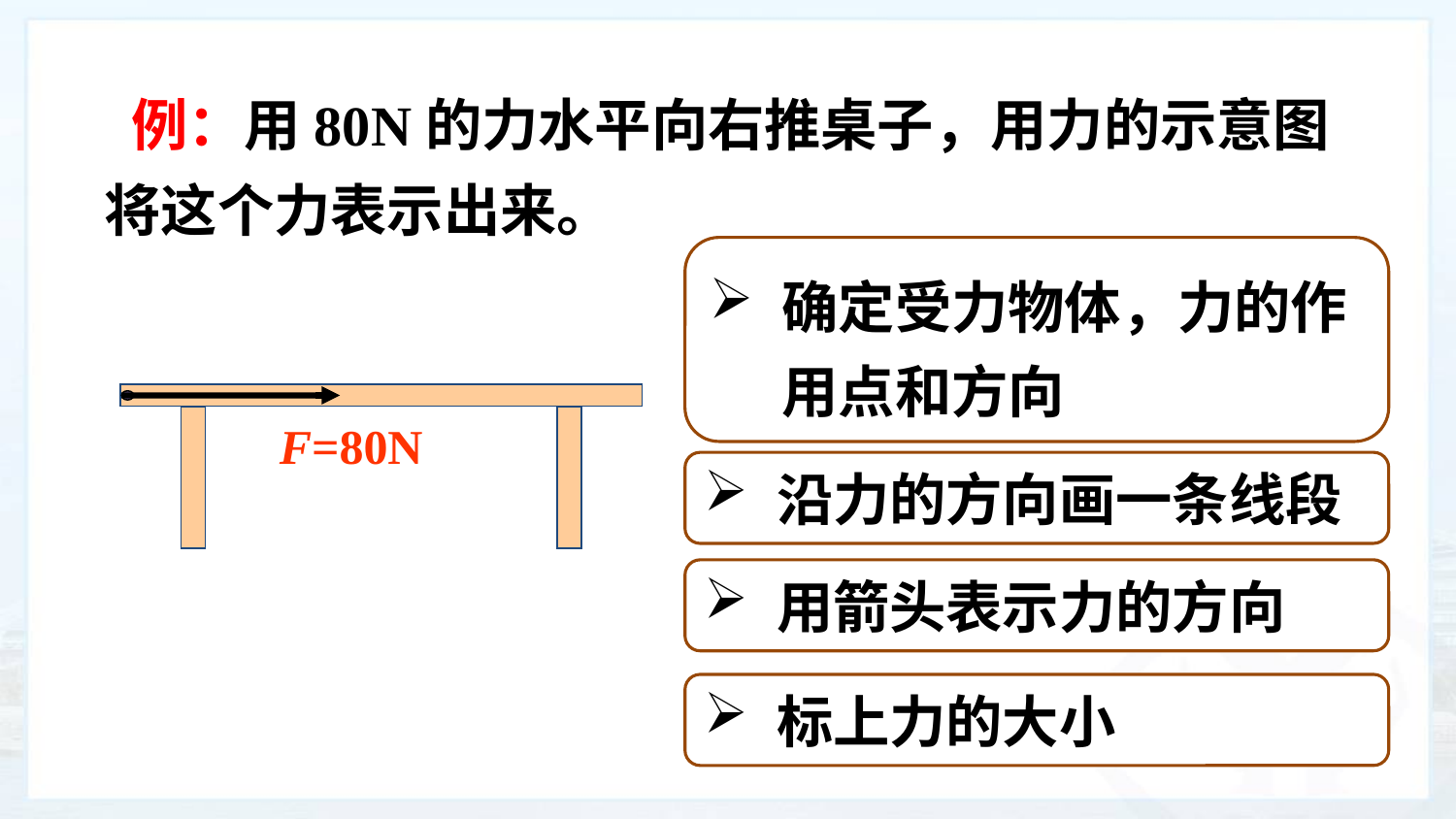

例：用80N的力水平向右推桌子，用力的示意图将这个力表示出来。
确定受力物体，力的作用点和方向

F=80N
沿力的方向画一条线段
用箭头表示力的方向
标上力的大小